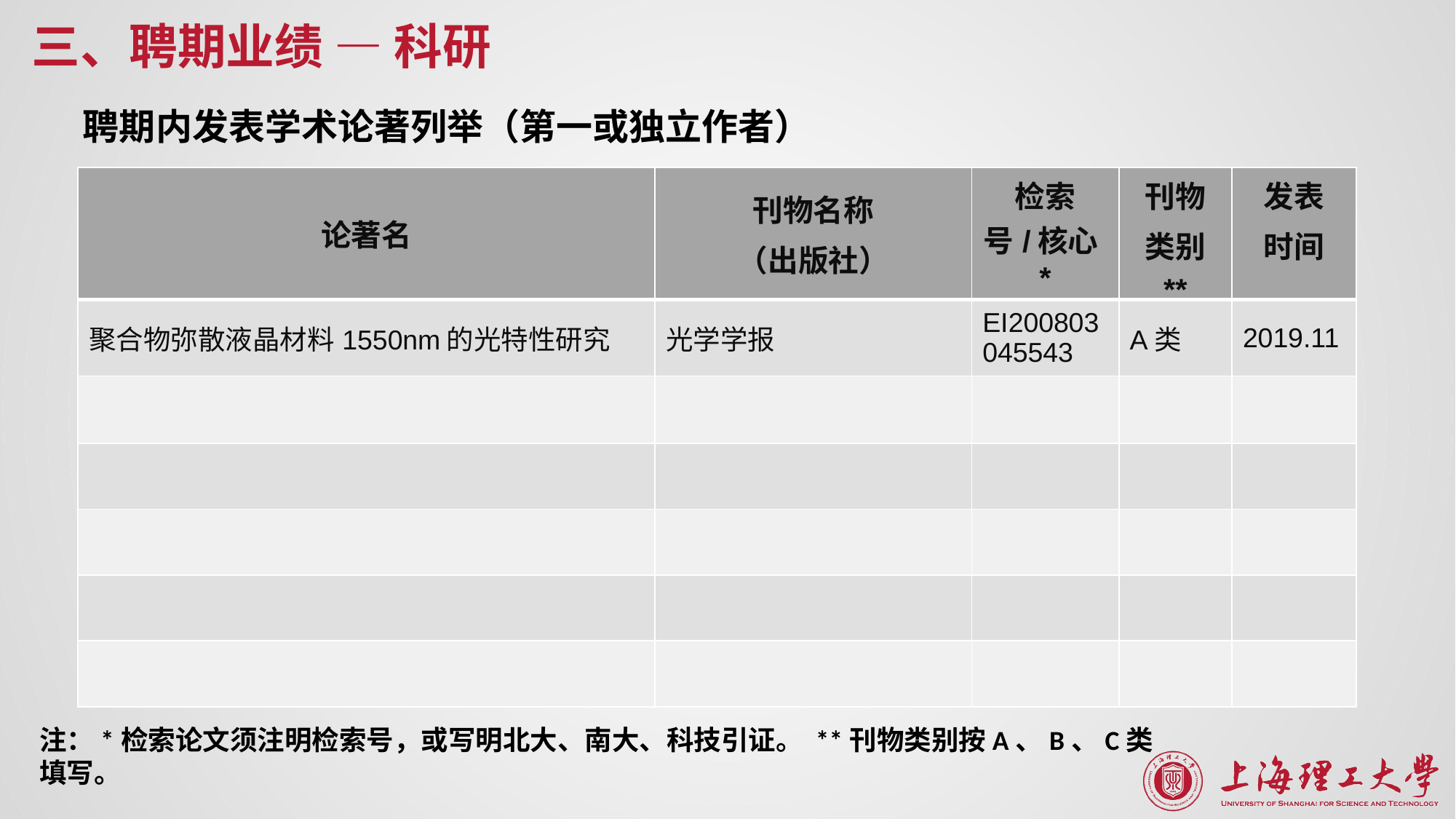

三、聘期业绩 — 科研
聘期内发表学术论著列举（第一或独立作者）
| 论著名 | 刊物名称 （出版社） | 检索号/核心\* | 刊物 类别 \*\* | 发表 时间 |
| --- | --- | --- | --- | --- |
| 聚合物弥散液晶材料1550nm的光特性研究 | 光学学报 | EI200803045543 | A类 | 2019.11 |
|  |  |  |  |  |
|  |  |  |  |  |
|  |  |  |  |  |
|  |  |  |  |  |
|  |  |  |  |  |
注：*检索论文须注明检索号，或写明北大、南大、科技引证。 **刊物类别按A、B、C类填写。